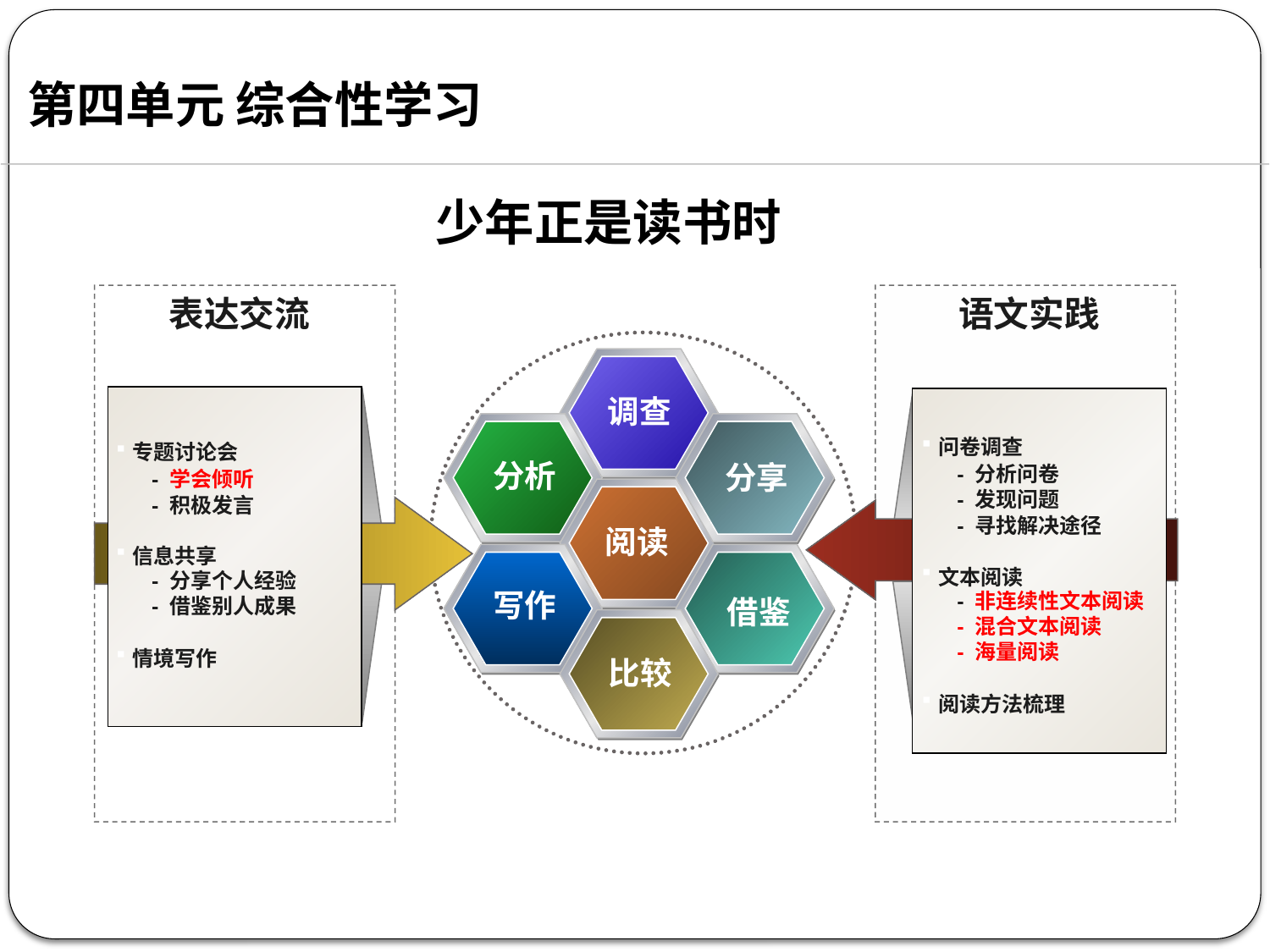

第四单元 综合性学习

少年正是读书时

表达交流

语文实践

调查

分析

分享

阅读

写作

借鉴

比较

问卷调查
      - 分析问卷
      - 发现问题
      - 寻找解决途径

文本阅读
      - 非连续性文本阅读
      - 混合文本阅读
      - 海量阅读

阅读方法梳理
专题讨论会
      - 学会倾听
      - 积极发言

信息共享
      - 分享个人经验
      - 借鉴别人成果

情境写作